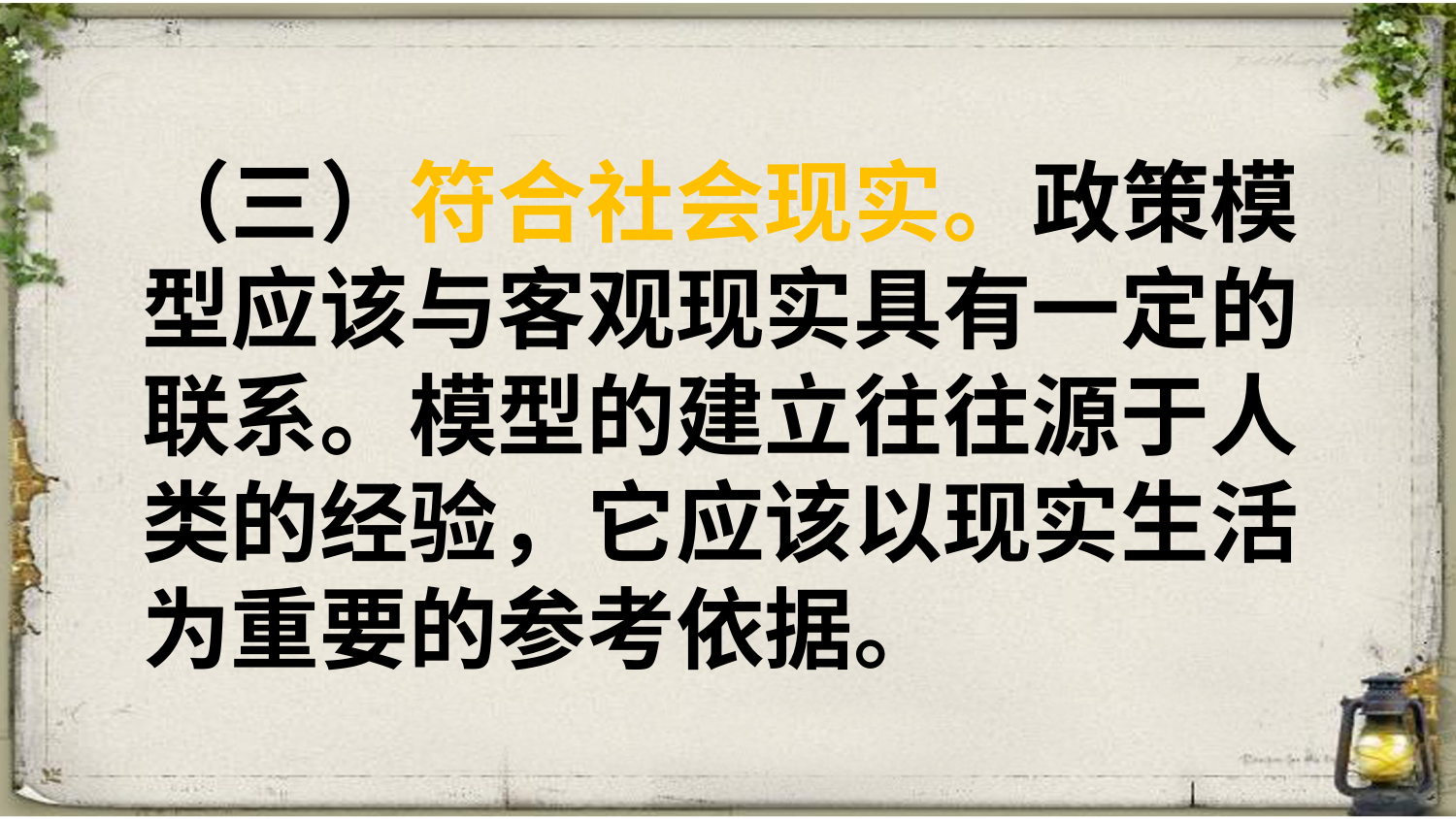

（三）符合社会现实。政策模型应该与客观现实具有一定的联系。模型的建立往往源于人类的经验，它应该以现实生活为重要的参考依据。